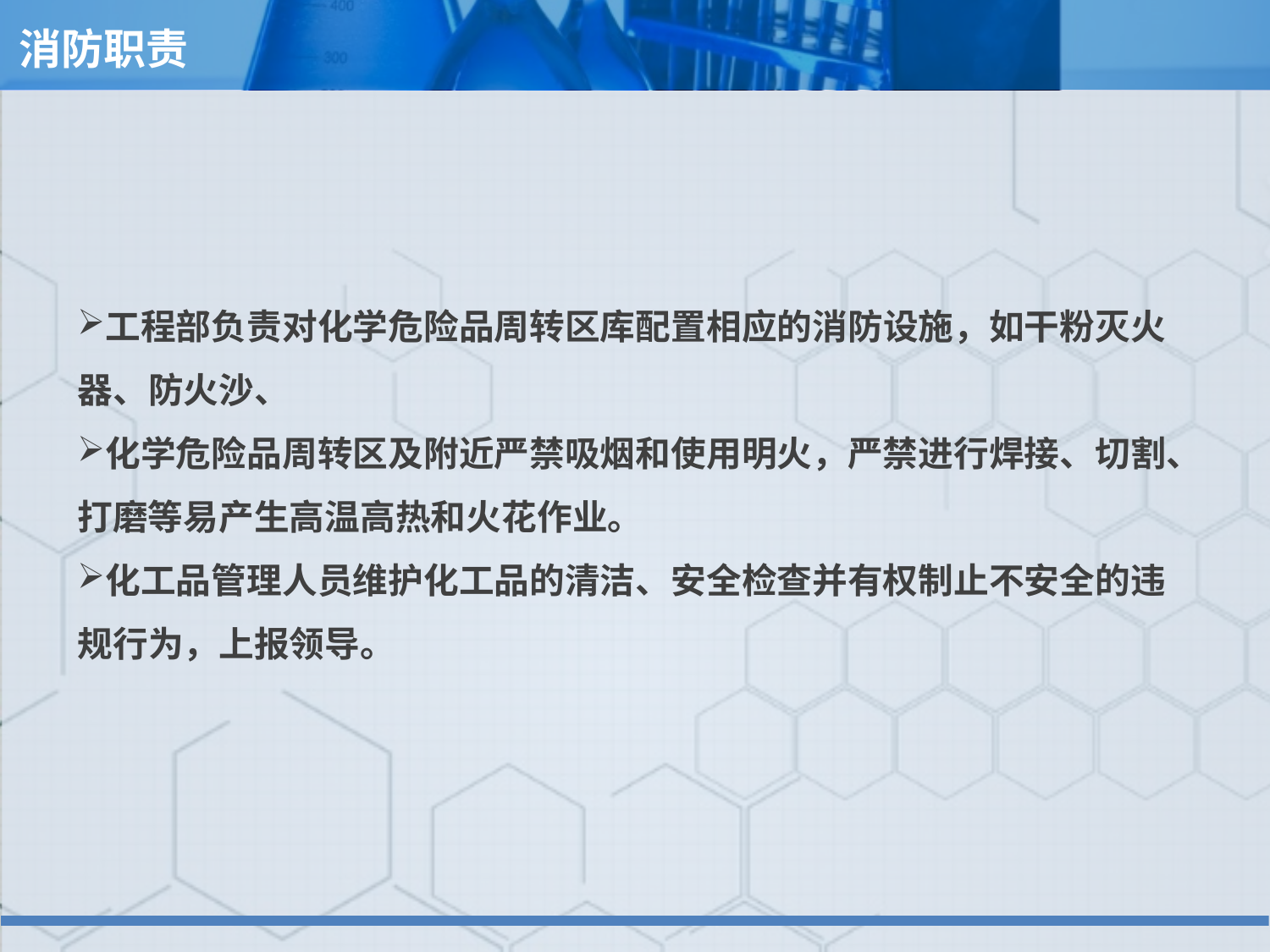

消防职责
工程部负责对化学危险品周转区库配置相应的消防设施，如干粉灭火器、防火沙、
化学危险品周转区及附近严禁吸烟和使用明火，严禁进行焊接、切割、打磨等易产生高温高热和火花作业。
化工品管理人员维护化工品的清洁、安全检查并有权制止不安全的违规行为，上报领导。